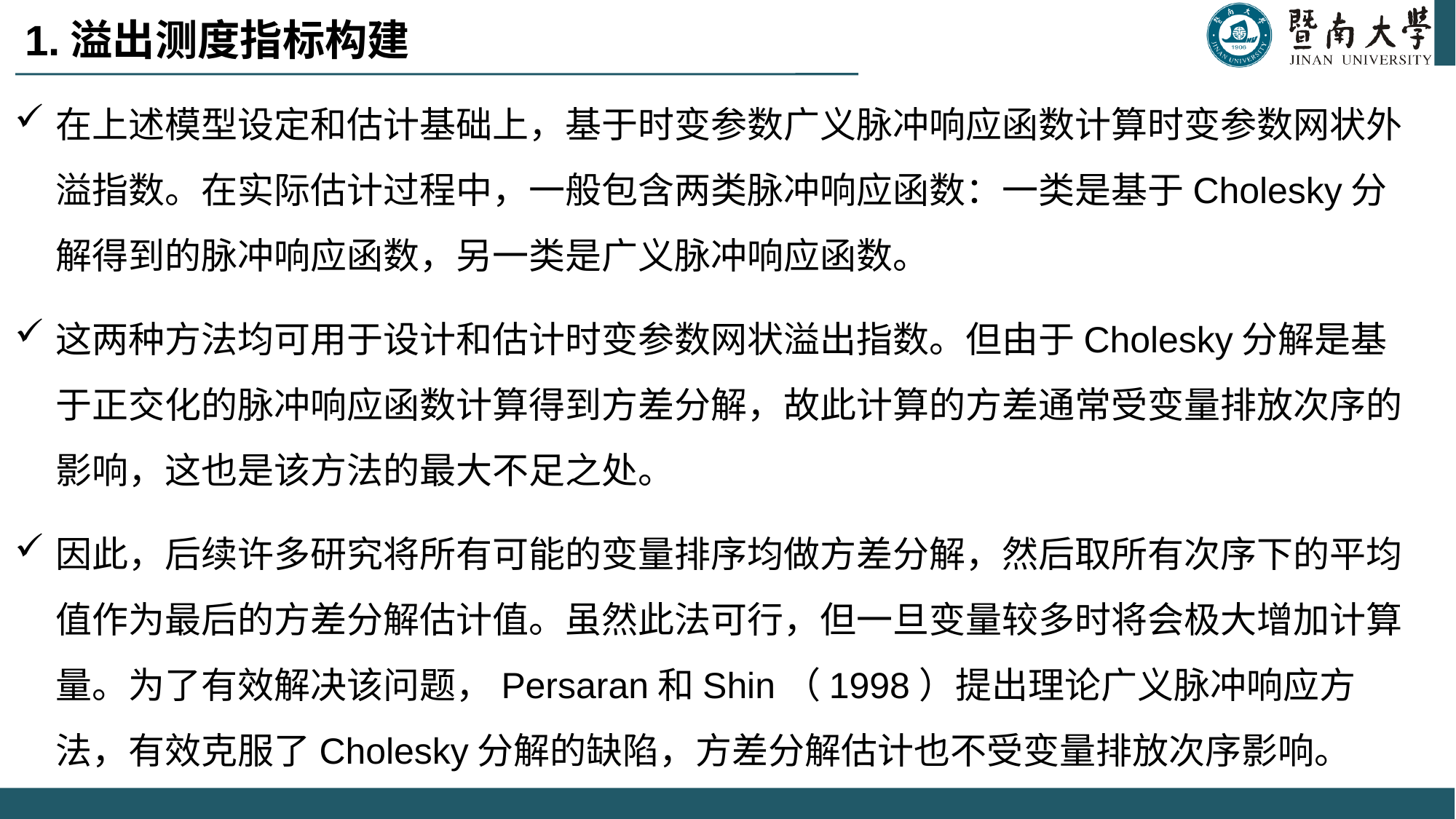

# 1.溢出测度指标构建
在上述模型设定和估计基础上，基于时变参数广义脉冲响应函数计算时变参数网状外溢指数。在实际估计过程中，一般包含两类脉冲响应函数：一类是基于Cholesky分解得到的脉冲响应函数，另一类是广义脉冲响应函数。
这两种方法均可用于设计和估计时变参数网状溢出指数。但由于Cholesky分解是基于正交化的脉冲响应函数计算得到方差分解，故此计算的方差通常受变量排放次序的影响，这也是该方法的最大不足之处。
因此，后续许多研究将所有可能的变量排序均做方差分解，然后取所有次序下的平均值作为最后的方差分解估计值。虽然此法可行，但一旦变量较多时将会极大增加计算量。为了有效解决该问题，Persaran和Shin（1998）提出理论广义脉冲响应方法，有效克服了Cholesky分解的缺陷，方差分解估计也不受变量排放次序影响。